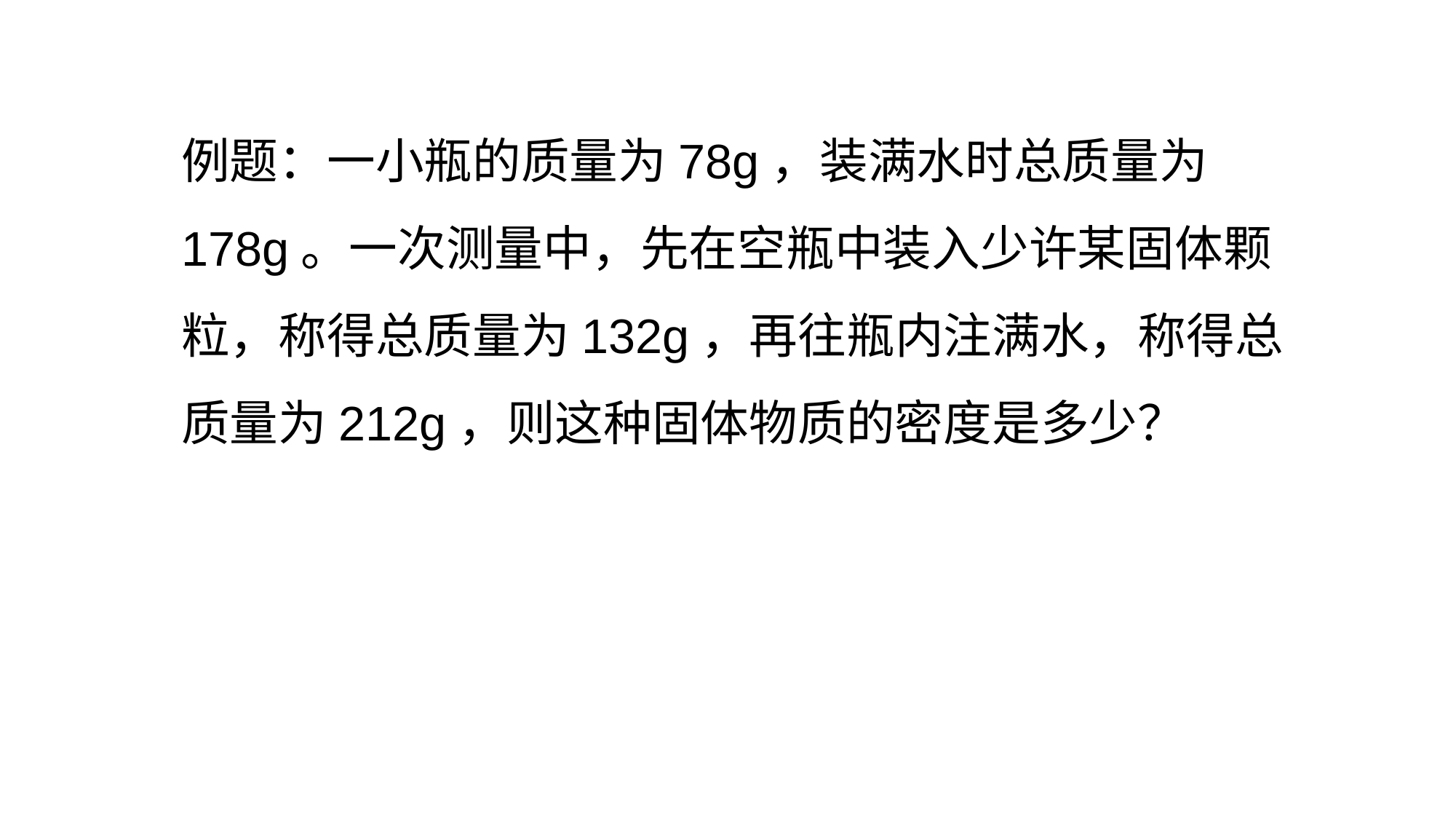

例题：一小瓶的质量为78g，装满水时总质量为178g。一次测量中，先在空瓶中装入少许某固体颗粒，称得总质量为132g，再往瓶内注满水，称得总质量为212g，则这种固体物质的密度是多少？